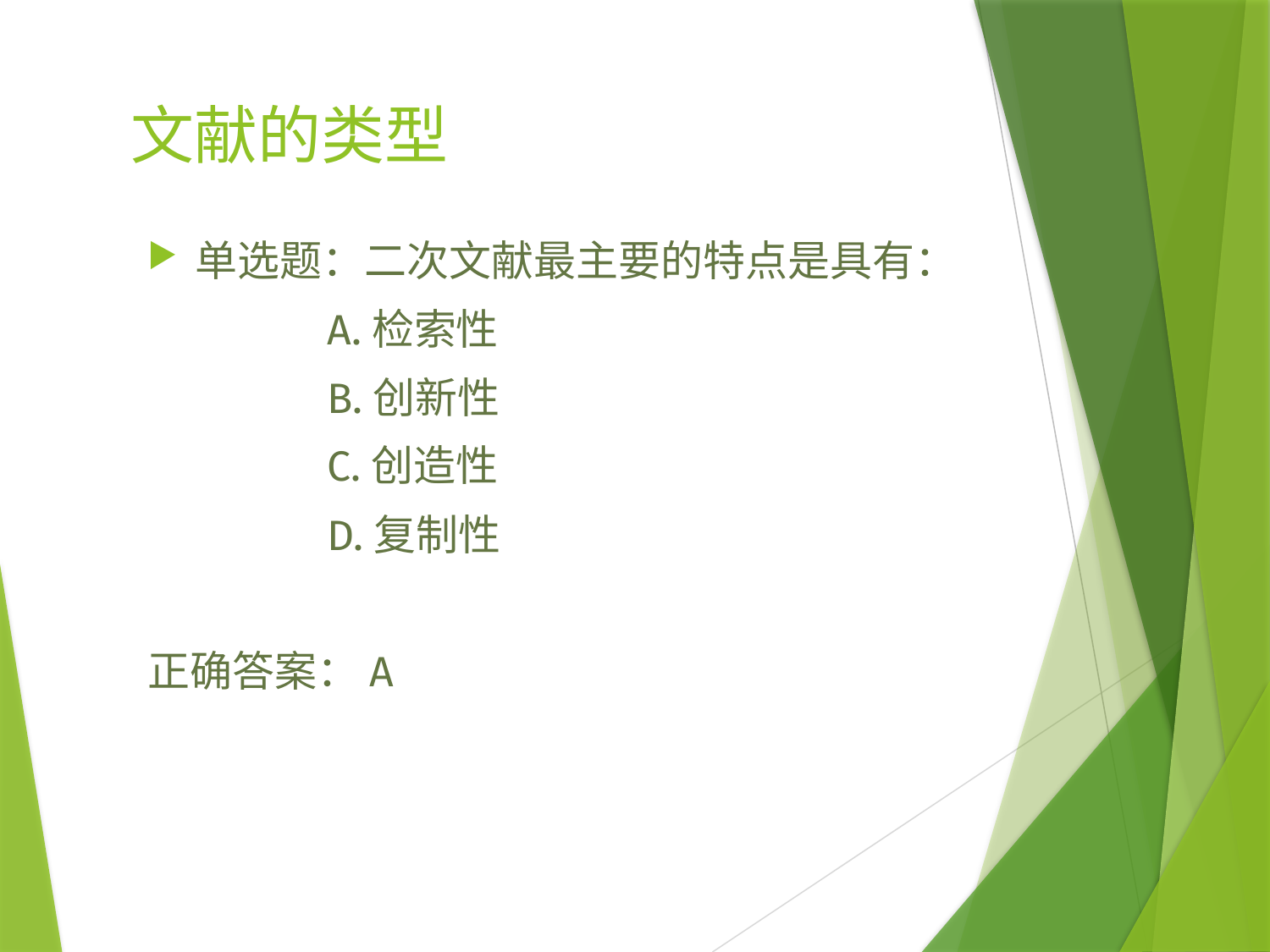

# 文献的类型
单选题：二次文献最主要的特点是具有：
                A.检索性
                B.创新性
                C.创造性
                D.复制性

正确答案：A